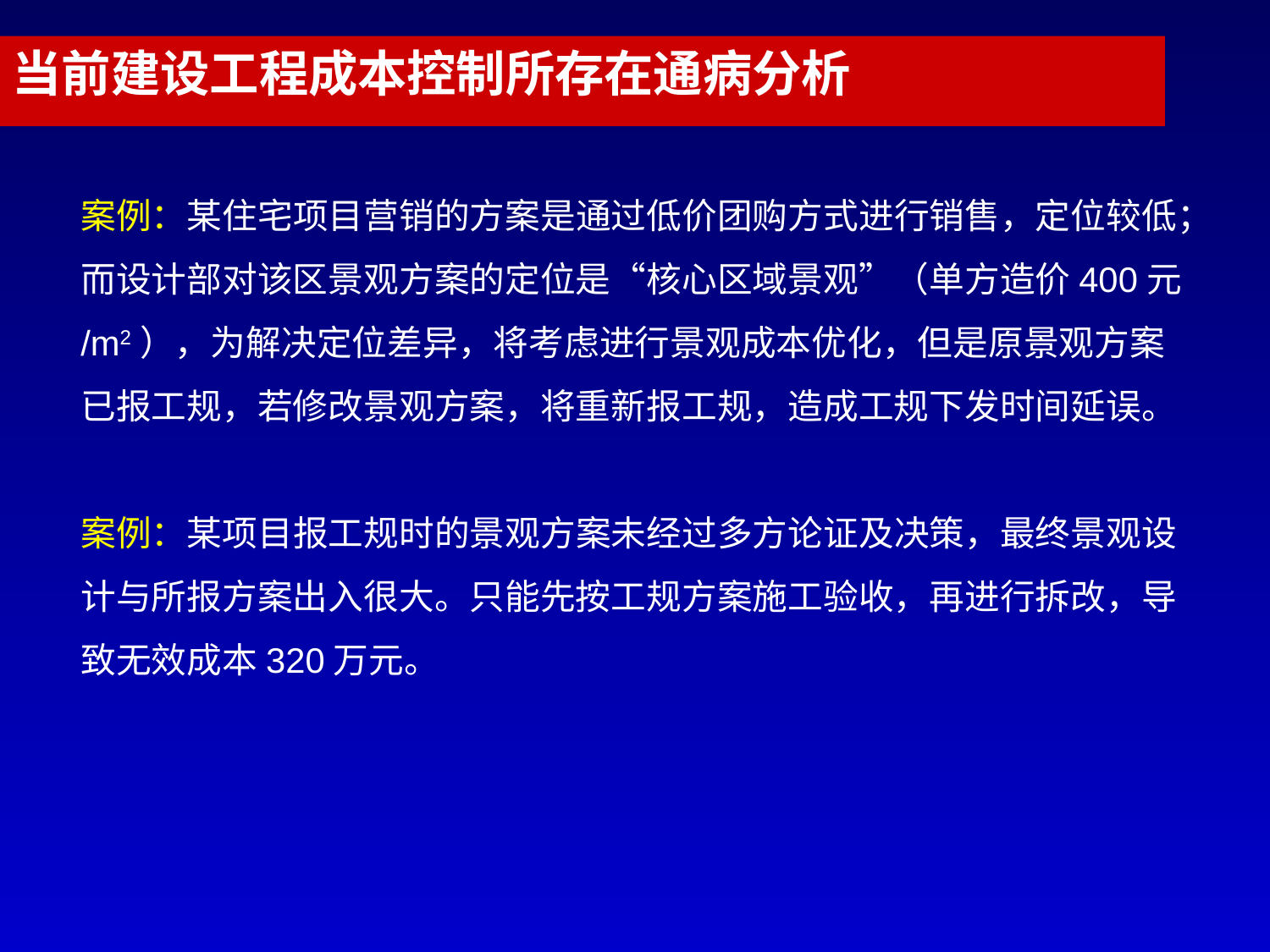

当前建设工程成本控制所存在通病分析
案例：某住宅项目营销的方案是通过低价团购方式进行销售，定位较低；而设计部对该区景观方案的定位是“核心区域景观”（单方造价400元/m2），为解决定位差异，将考虑进行景观成本优化，但是原景观方案已报工规，若修改景观方案，将重新报工规，造成工规下发时间延误。

案例：某项目报工规时的景观方案未经过多方论证及决策，最终景观设计与所报方案出入很大。只能先按工规方案施工验收，再进行拆改，导致无效成本320万元。

4